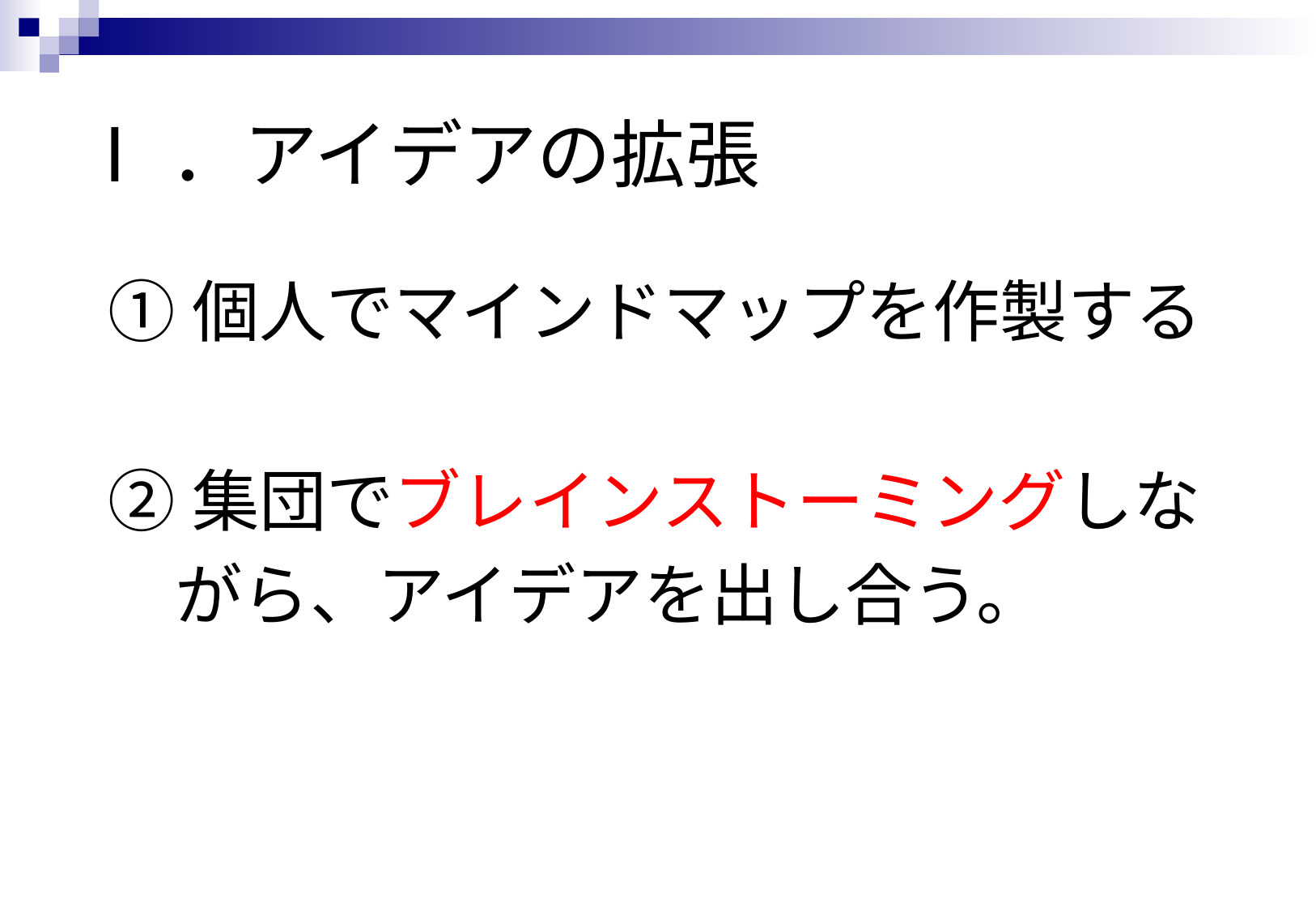

# Ⅰ．アイデアの拡張
  ①個人でマインドマップを作製する

  ②集団でブレインストーミングしな
　  がら、アイデアを出し合う。